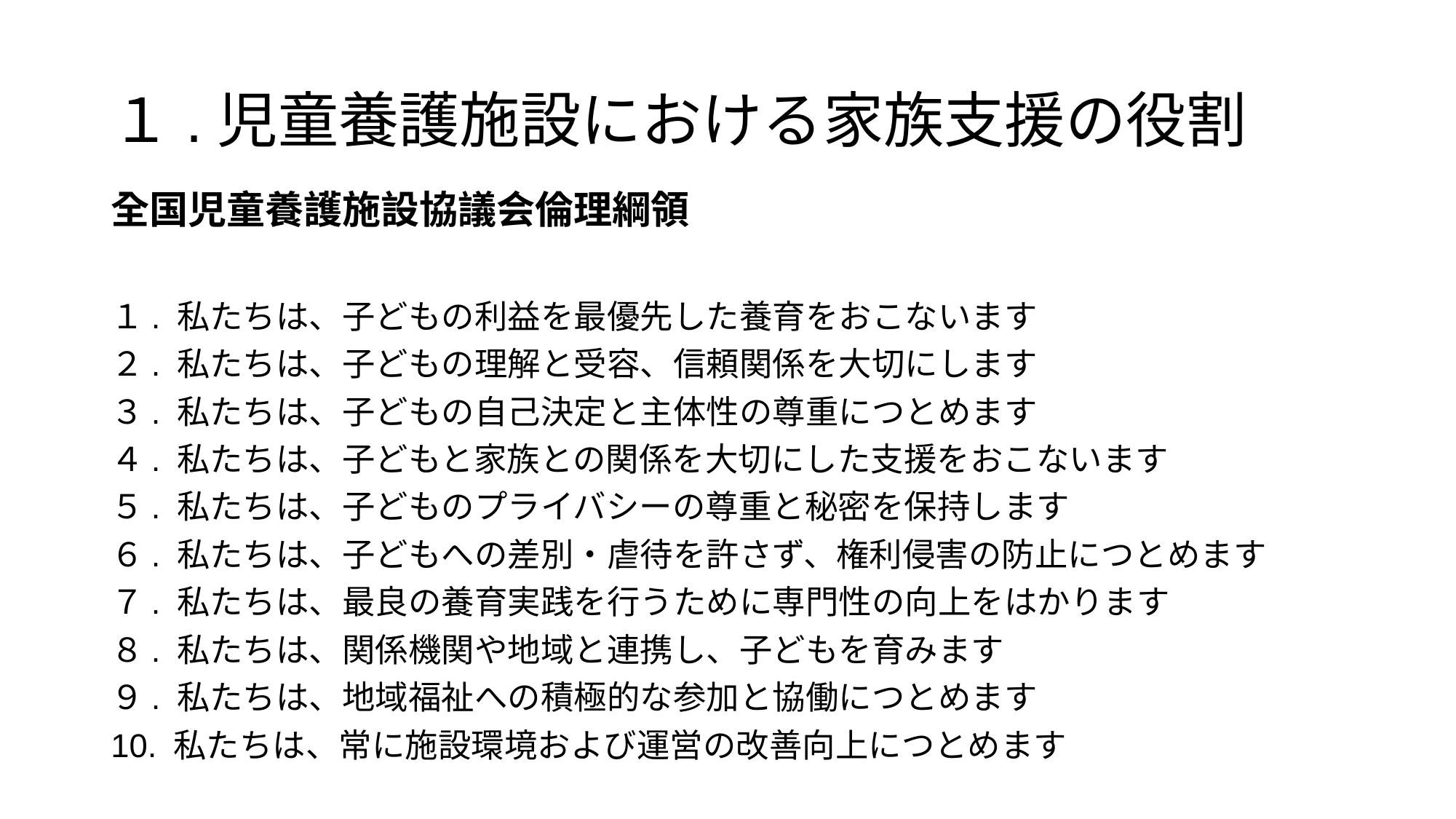

# １.児童養護施設における家族支援の役割
全国児童養護施設協議会倫理綱領
１. 私たちは、子どもの利益を最優先した養育をおこないます
２. 私たちは、子どもの理解と受容、信頼関係を大切にします
３. 私たちは、子どもの自己決定と主体性の尊重につとめます
４. 私たちは、子どもと家族との関係を大切にした支援をおこないます
５. 私たちは、子どものプライバシーの尊重と秘密を保持します
６. 私たちは、子どもへの差別・虐待を許さず、権利侵害の防止につとめます
７. 私たちは、最良の養育実践を行うために専門性の向上をはかります
８. 私たちは、関係機関や地域と連携し、子どもを育みます
９. 私たちは、地域福祉への積極的な参加と協働につとめます
10. 私たちは、常に施設環境および運営の改善向上につとめます